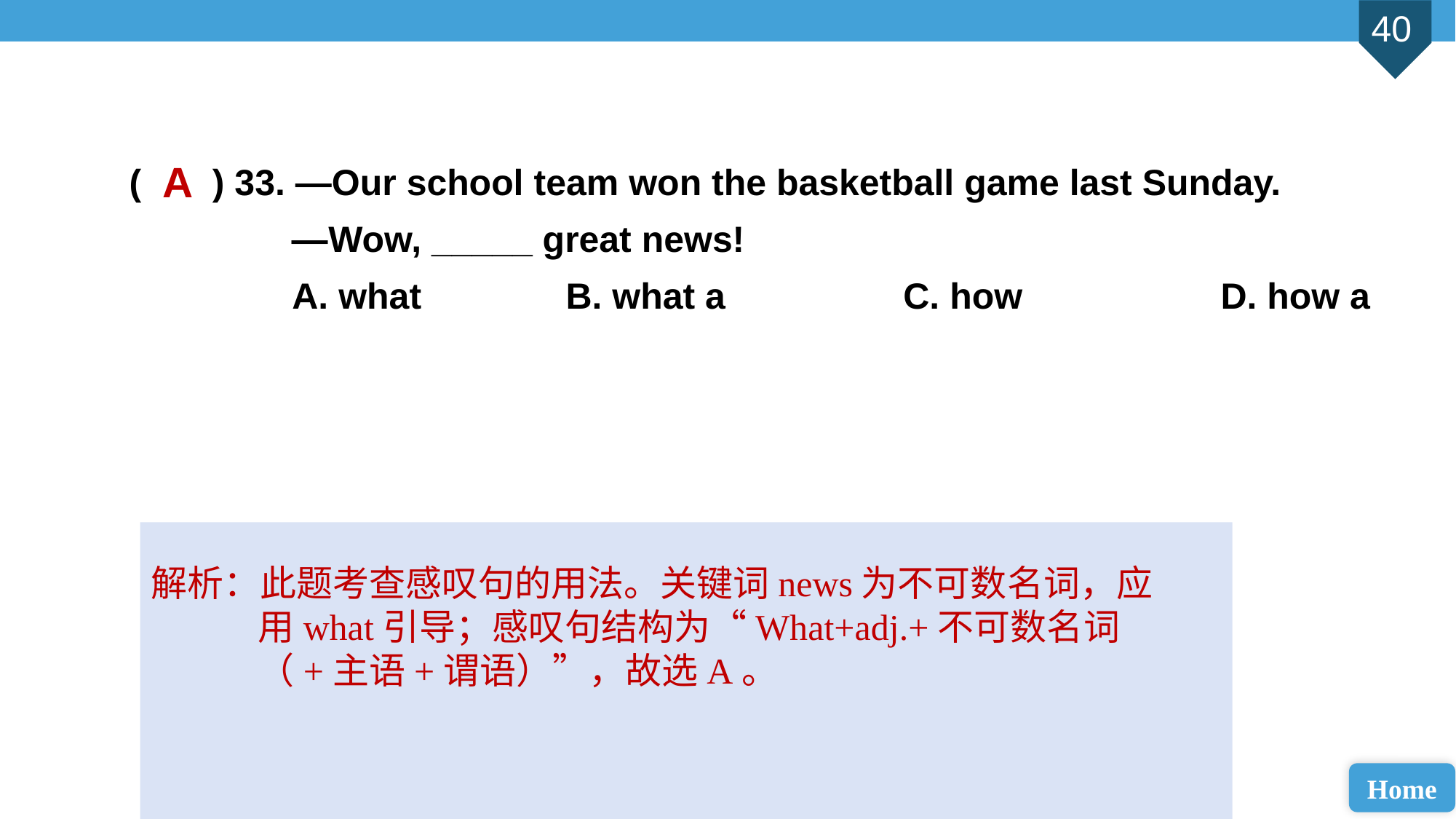

(       ) 33. —Our school team won the basketball game last Sunday.
                —Wow, _____ great news!
                A. what 		B. what a		 C. how 		D. how a
A

解析：此题考查感叹句的用法。关键词news为不可数名词，应用what引导；感叹句结构为“What+adj.+不可数名词（+主语+谓语）”，故选A。